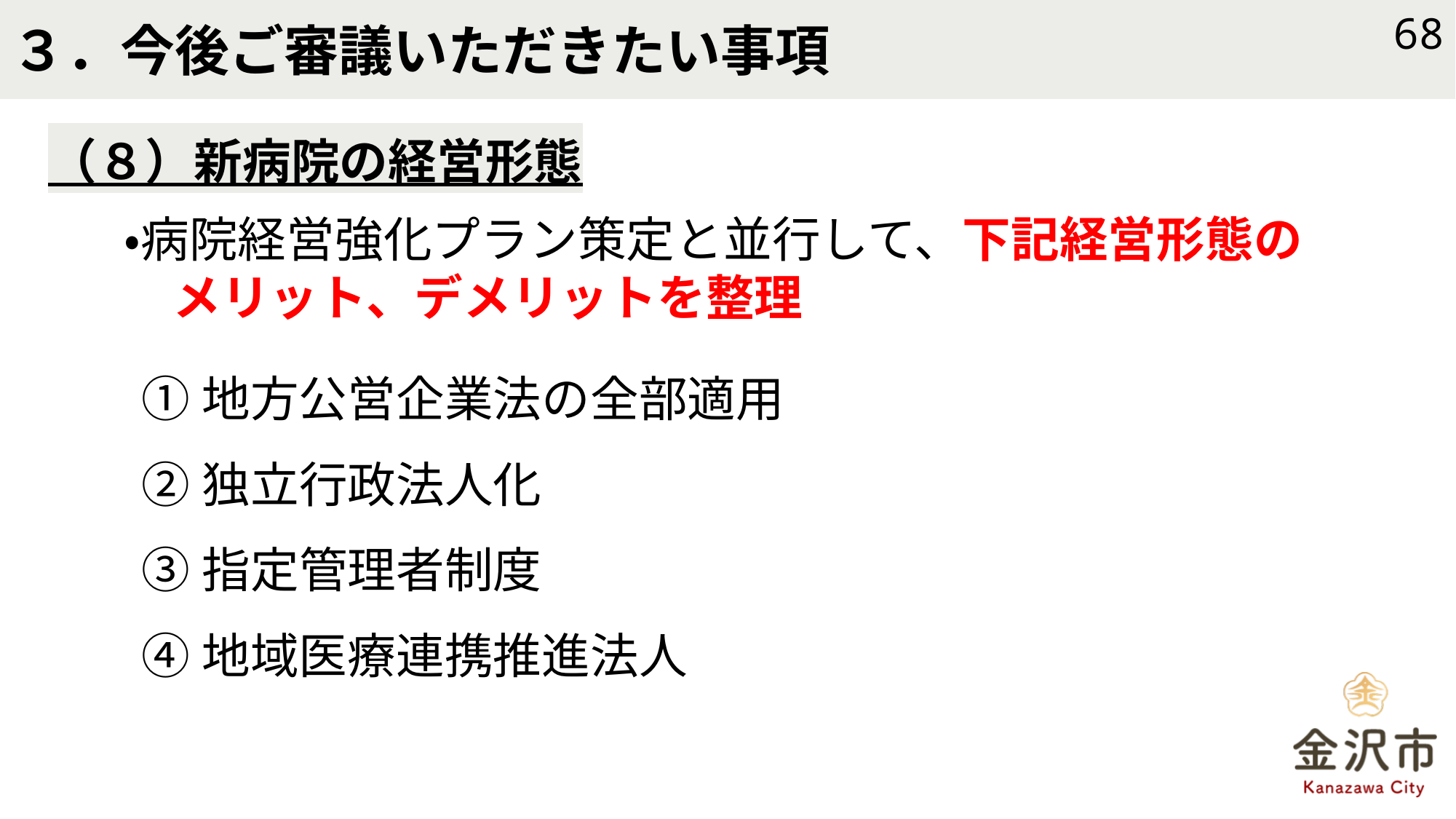

# ３．今後ご審議いただきたい事項
68
（８）新病院の経営形態
・病院経営強化プラン策定と並行して、下記経営形態の
　メリット、デメリットを整理
①地方公営企業法の全部適用
②独立行政法人化
③指定管理者制度
④地域医療連携推進法人